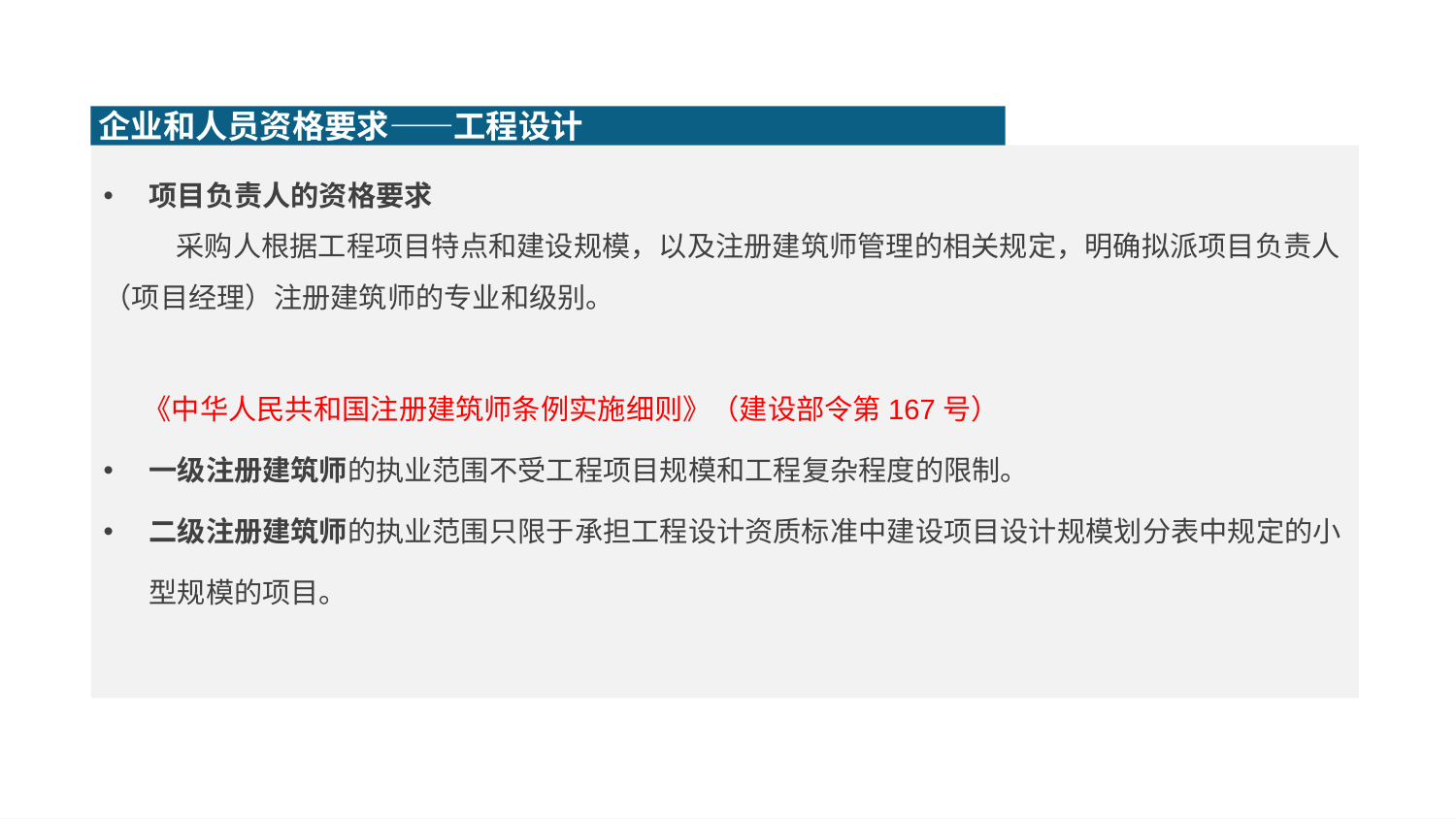

企业和人员资格要求——工程设计

项目负责人的资格要求
采购人根据工程项目特点和建设规模，以及注册建筑师管理的相关规定，明确拟派项目负责人（项目经理）注册建筑师的专业和级别。

《中华人民共和国注册建筑师条例实施细则》（建设部令第167号）
一级注册建筑师的执业范围不受工程项目规模和工程复杂程度的限制。
二级注册建筑师的执业范围只限于承担工程设计资质标准中建设项目设计规模划分表中规定的小型规模的项目。